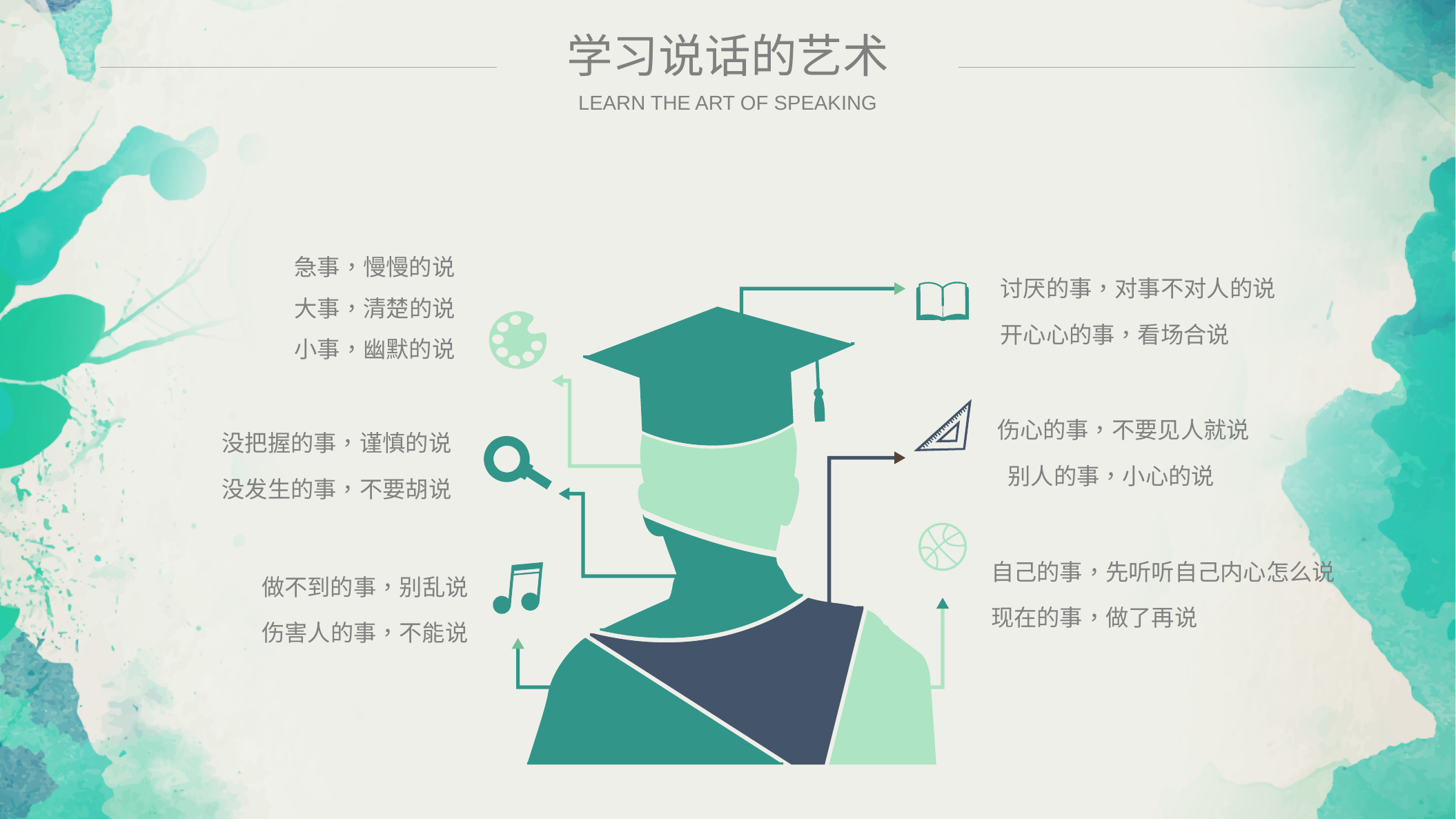

学习说话的艺术
LEARN THE ART OF SPEAKING
急事，慢慢的说
大事，清楚的说
小事，幽默的说
讨厌的事，对事不对人的说
开心心的事，看场合说

伤心的事，不要见人就说
 别人的事，小心的说
没把握的事，谨慎的说
没发生的事，不要胡说
自己的事，先听听自己内心怎么说
现在的事，做了再说
做不到的事，别乱说
伤害人的事，不能说